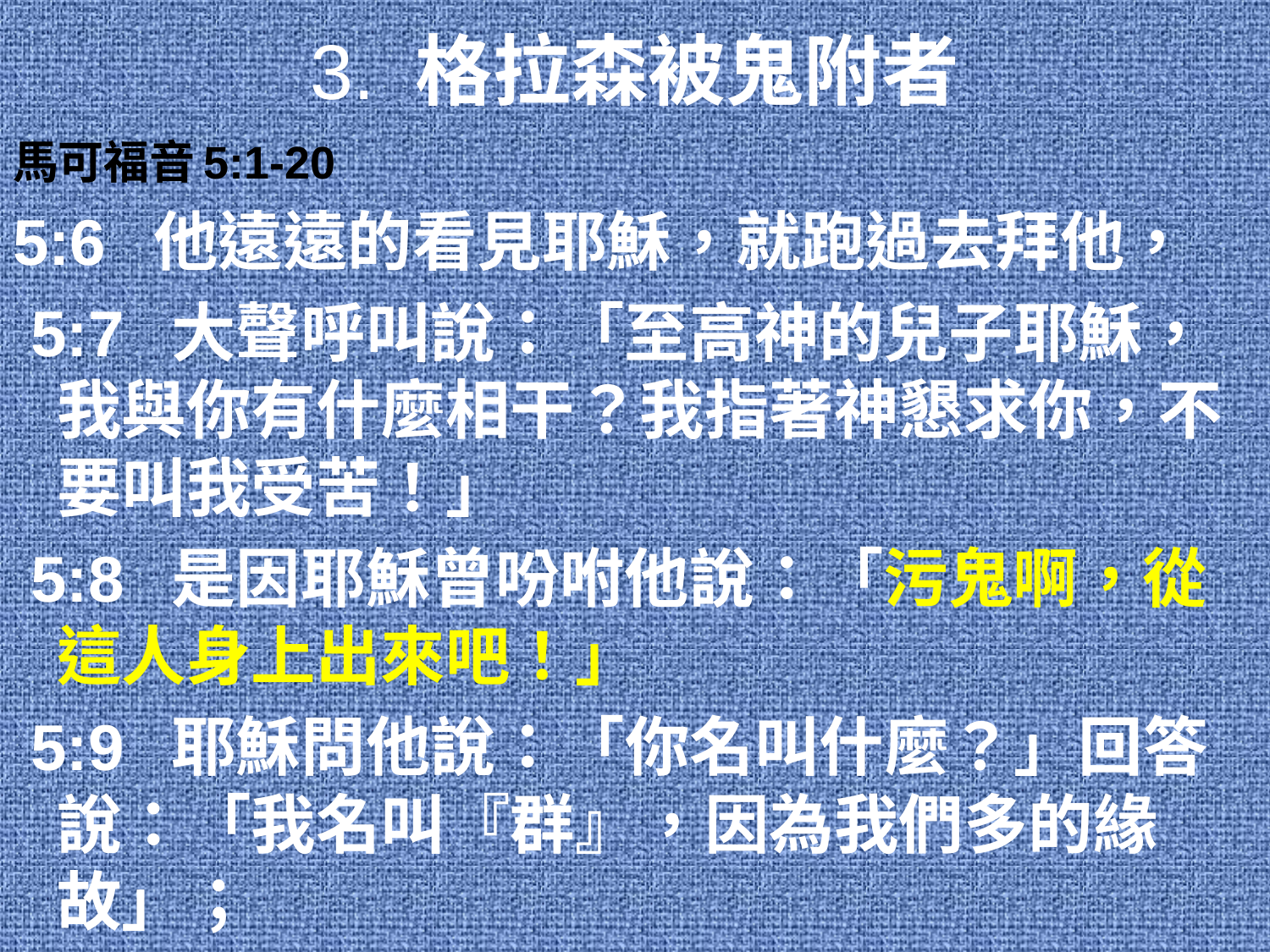

# 3. 格拉森被鬼附者
馬可福音5:1-20
5:6  他遠遠的看見耶穌，就跑過去拜他，
 5:7  大聲呼叫說：「至高神的兒子耶穌，我與你有什麼相干？我指著神懇求你，不要叫我受苦！」
 5:8  是因耶穌曾吩咐他說：「污鬼啊，從這人身上出來吧！」
 5:9  耶穌問他說：「你名叫什麼？」回答說：「我名叫『群』，因為我們多的緣故」；